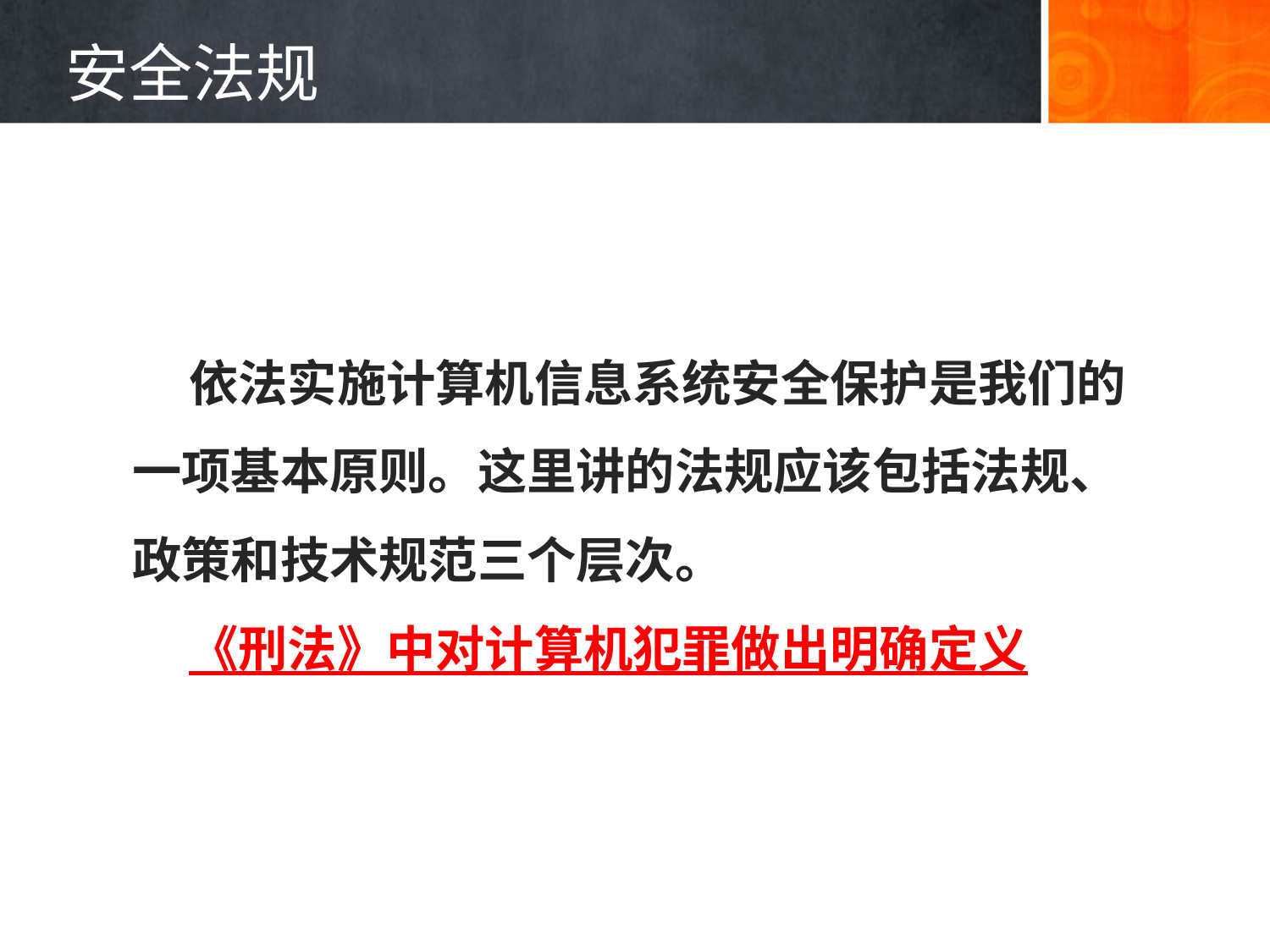

# 安全法规
    依法实施计算机信息系统安全保护是我们的一项基本原则。这里讲的法规应该包括法规、政策和技术规范三个层次。
    《刑法》中对计算机犯罪做出明确定义